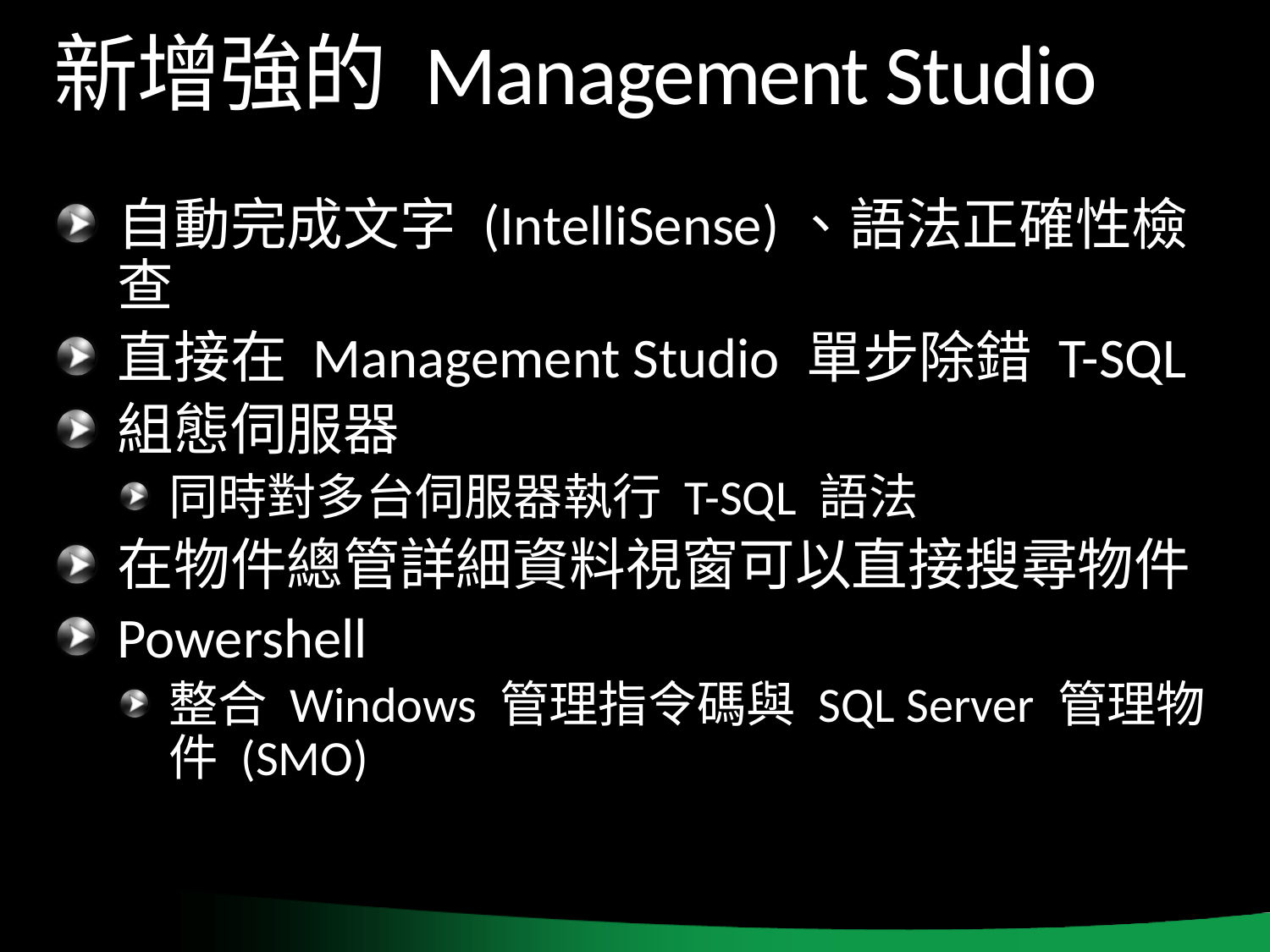

# 新增強的 Management Studio
自動完成文字 (IntelliSense)、語法正確性檢查
直接在 Management Studio 單步除錯 T-SQL
組態伺服器
同時對多台伺服器執行 T-SQL 語法
在物件總管詳細資料視窗可以直接搜尋物件
Powershell
整合 Windows 管理指令碼與 SQL Server 管理物件 (SMO)